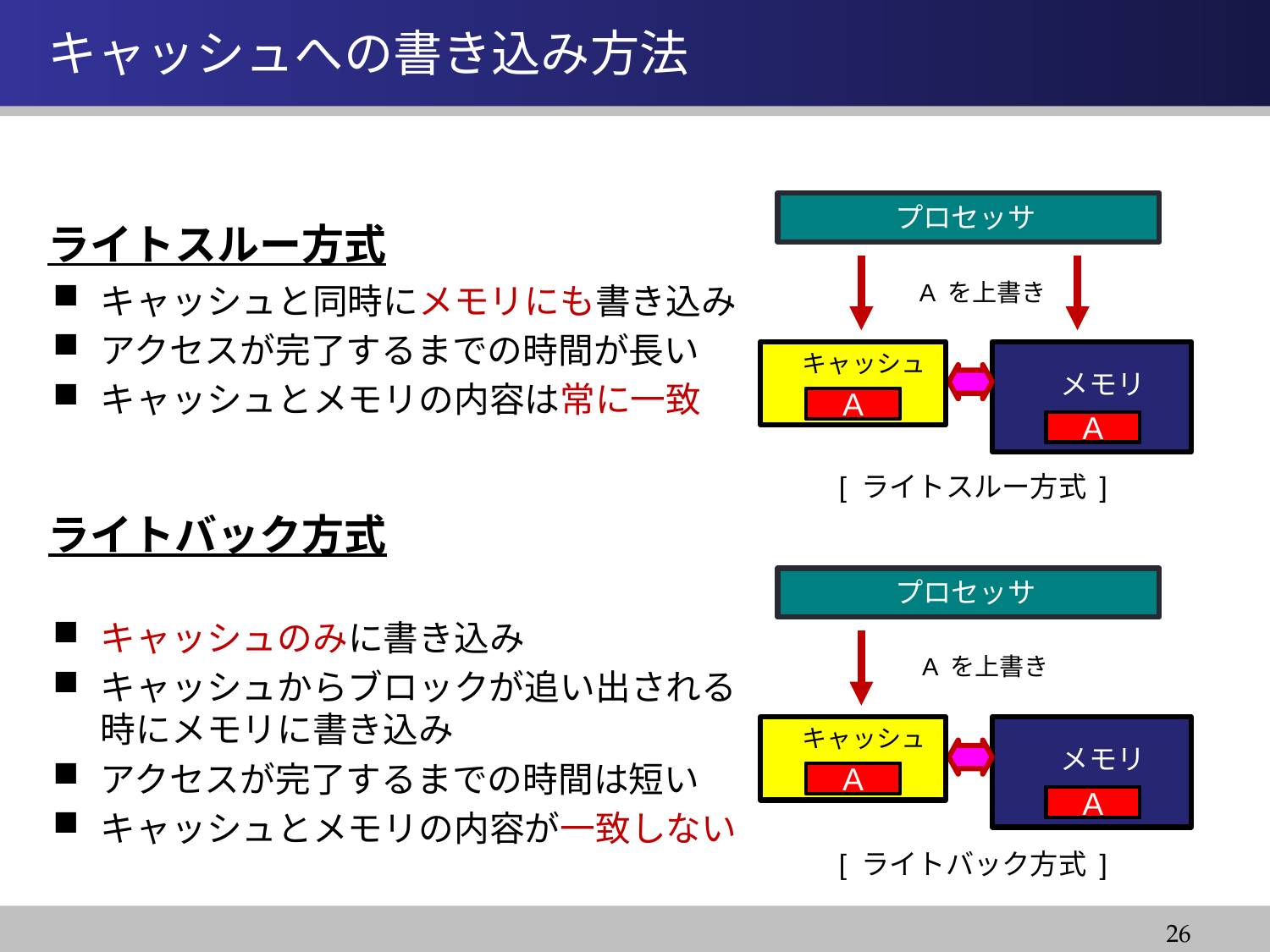

情報システム基盤学基礎１
# キャッシュへの書き込み方法

プロセッサ
ライトスルー方式
 A を上書き
キャッシュと同時にメモリにも書き込み
アクセスが完了するまでの時間が長い
キャッシュとメモリの内容は常に一致

キャッシュのみに書き込み
キャッシュからブロックが追い出される時にメモリに書き込み
アクセスが完了するまでの時間は短い
キャッシュとメモリの内容が一致しない

キャッシュ
メモリ

A
A

A
A
[ ライトスルー方式 ]
ライトバック方式
プロセッサ
 A を上書き

キャッシュ
メモリ

A
A
A
A
[ ライトバック方式 ]
26